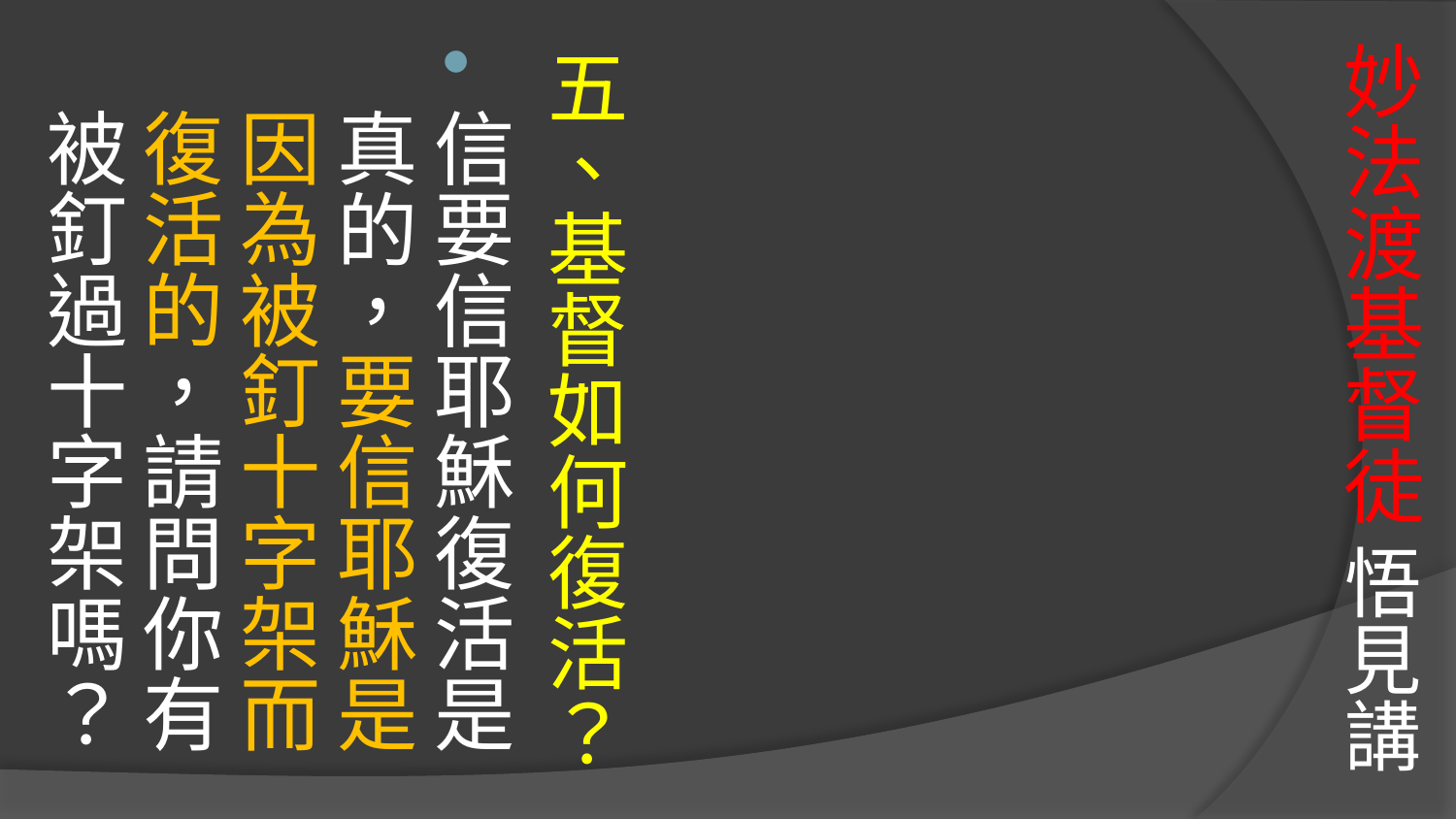

# 妙法渡基督徒 悟見講
五、基督如何復活？
信要信耶穌復活是真的，要信耶穌是因為被釘十字架而復活的，請問你有被釘過十字架嗎？